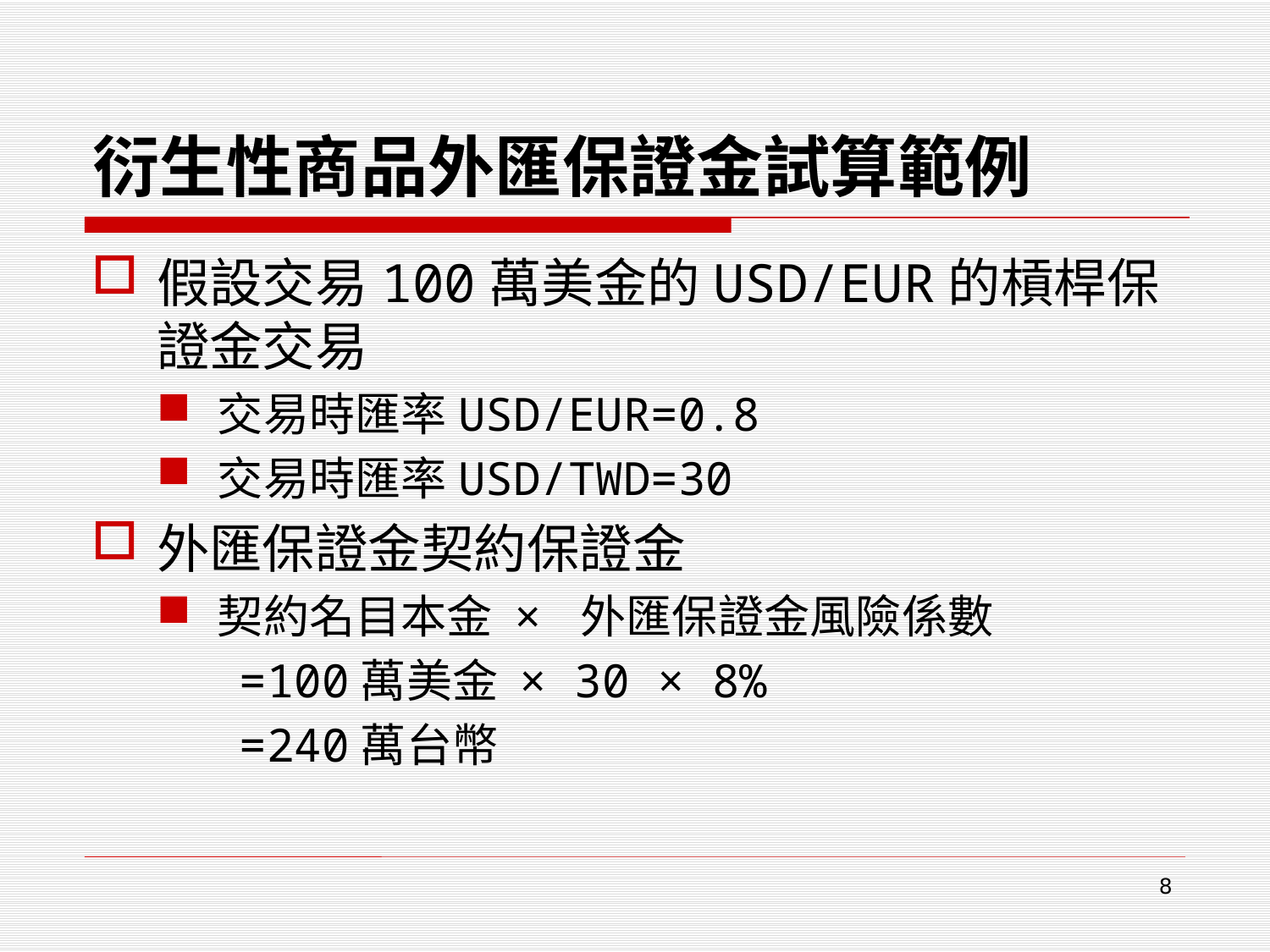

# 衍生性商品外匯保證金試算範例
假設交易100萬美金的USD/EUR的槓桿保證金交易
交易時匯率USD/EUR=0.8
交易時匯率USD/TWD=30
外匯保證金契約保證金
契約名目本金 × 外匯保證金風險係數
   =100萬美金 × 30 × 8%
   =240萬台幣

8